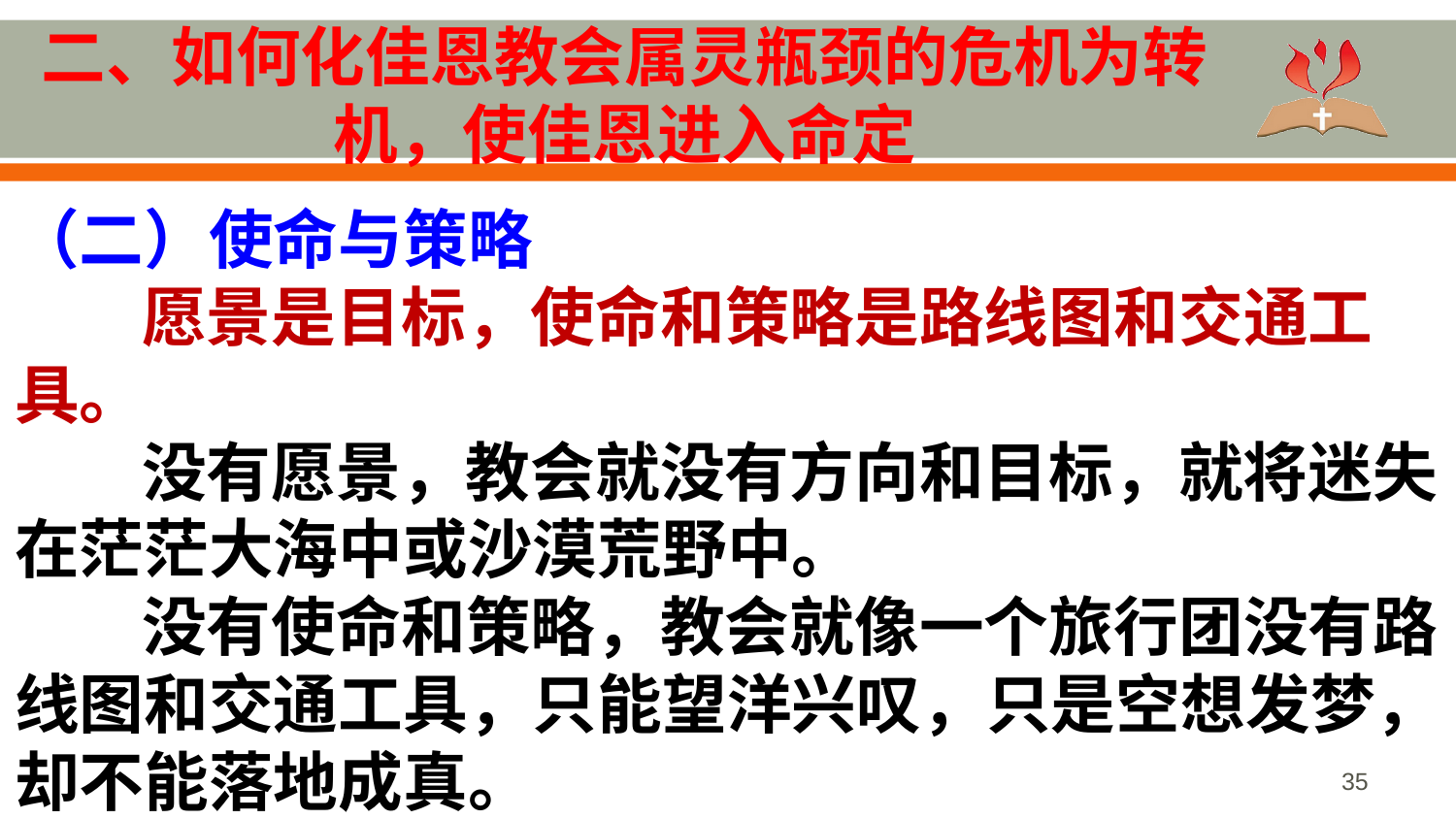

# 二、如何化佳恩教会属灵瓶颈的危机为转机，使佳恩进入命定
（二）使命与策略
愿景是目标，使命和策略是路线图和交通工具。
没有愿景，教会就没有方向和目标，就将迷失在茫茫大海中或沙漠荒野中。
没有使命和策略，教会就像一个旅行团没有路线图和交通工具，只能望洋兴叹，只是空想发梦，却不能落地成真。

35